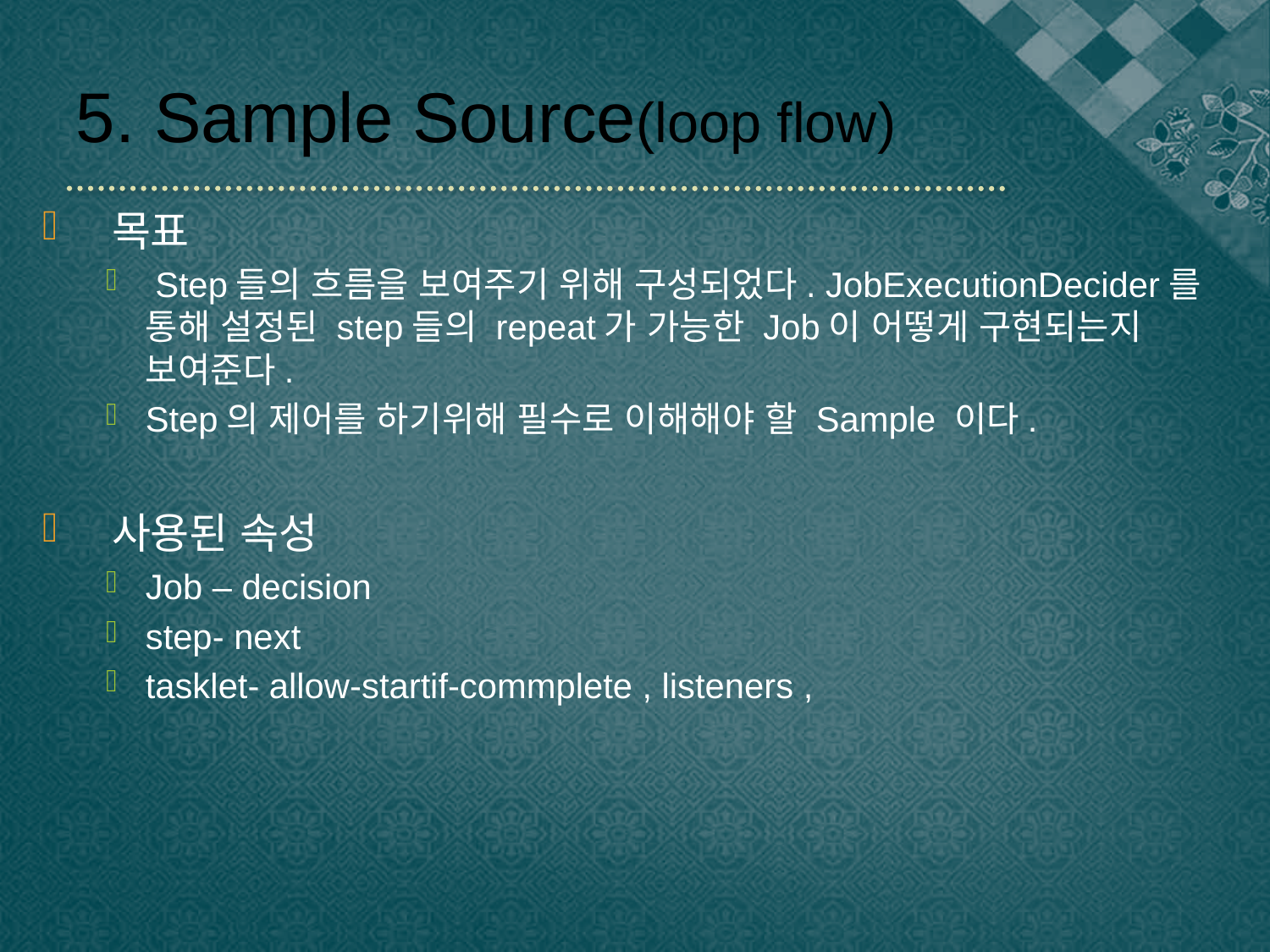

# 5. Sample Source(loop flow)
 목표
 Step들의 흐름을 보여주기 위해 구성되었다. JobExecutionDecider를 통해 설정된 step들의 repeat가 가능한 Job이 어떻게 구현되는지 보여준다.
Step의 제어를 하기위해 필수로 이해해야 할 Sample 이다.

 사용된 속성
Job – decision
step- next
tasklet- allow-startif-commplete , listeners ,